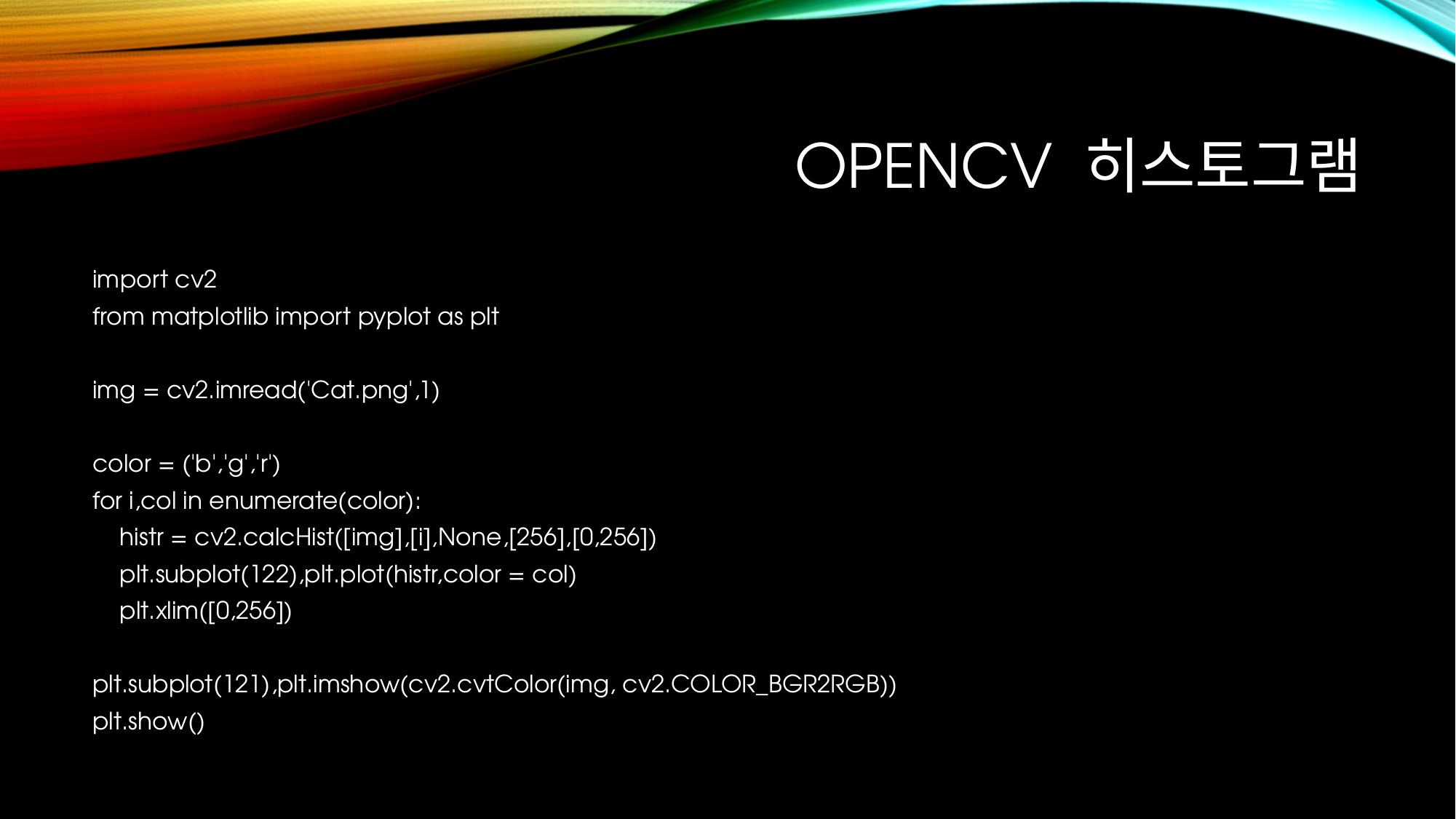

# Opencv 히스토그램
import cv2
from matplotlib import pyplot as plt

img = cv2.imread('Cat.png',1)

color = ('b','g','r')
for i,col in enumerate(color):
    histr = cv2.calcHist([img],[i],None,[256],[0,256])
    plt.subplot(122),plt.plot(histr,color = col)
    plt.xlim([0,256])

plt.subplot(121),plt.imshow(cv2.cvtColor(img, cv2.COLOR_BGR2RGB))
plt.show()